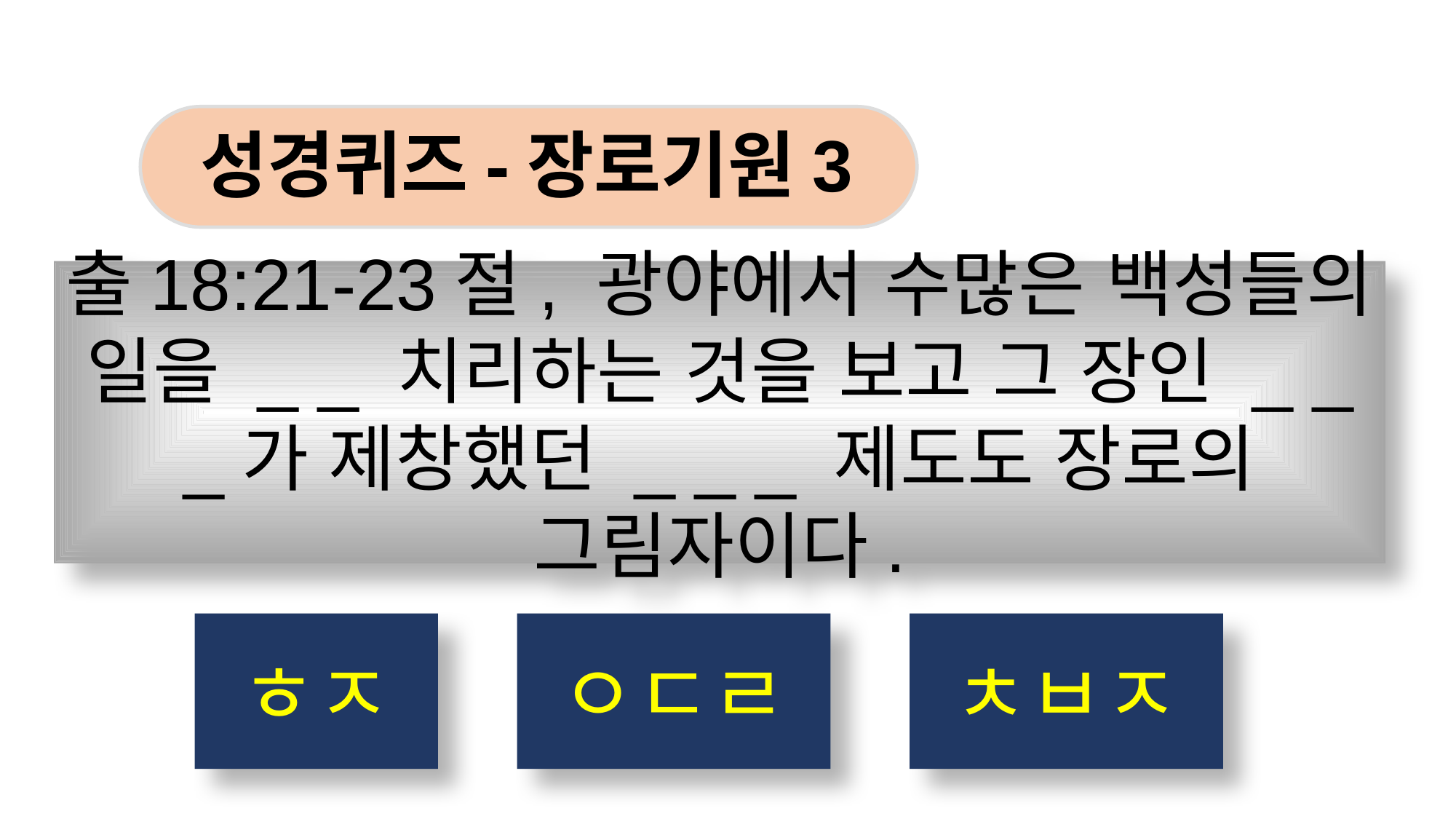

성경퀴즈-장로기원3
출18:21-23절, 광야에서 수많은 백성들의 일을 _ _ 치리하는 것을 보고 그 장인 _ _ _가 제창했던 _ _ _ 제도도 장로의 그림자이다.
ㅎㅈ
ㅇㄷㄹ
ㅊㅂㅈ